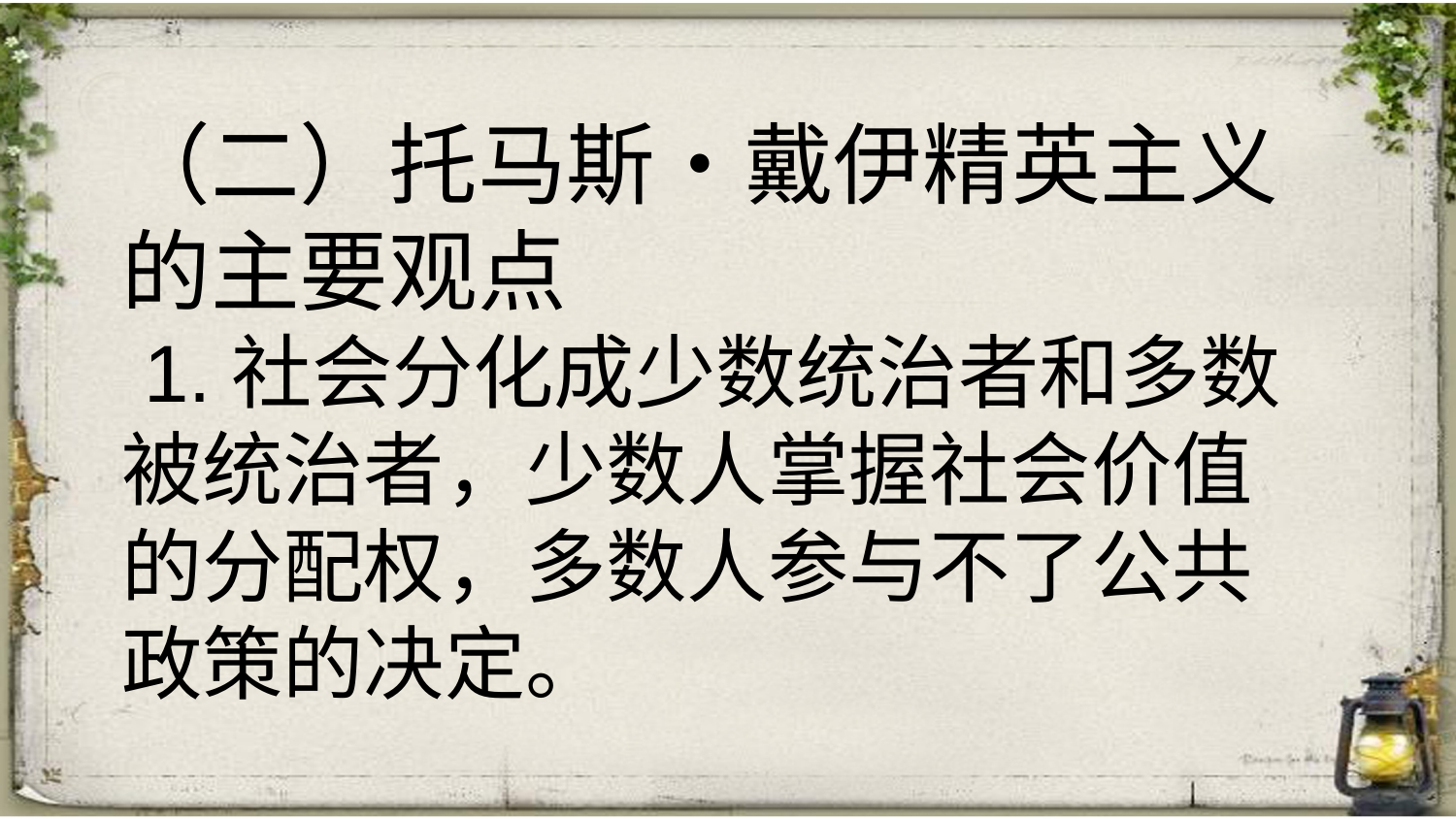

（二）托马斯•戴伊精英主义的主要观点
 1.社会分化成少数统治者和多数被统治者，少数人掌握社会价值的分配权，多数人参与不了公共政策的决定。